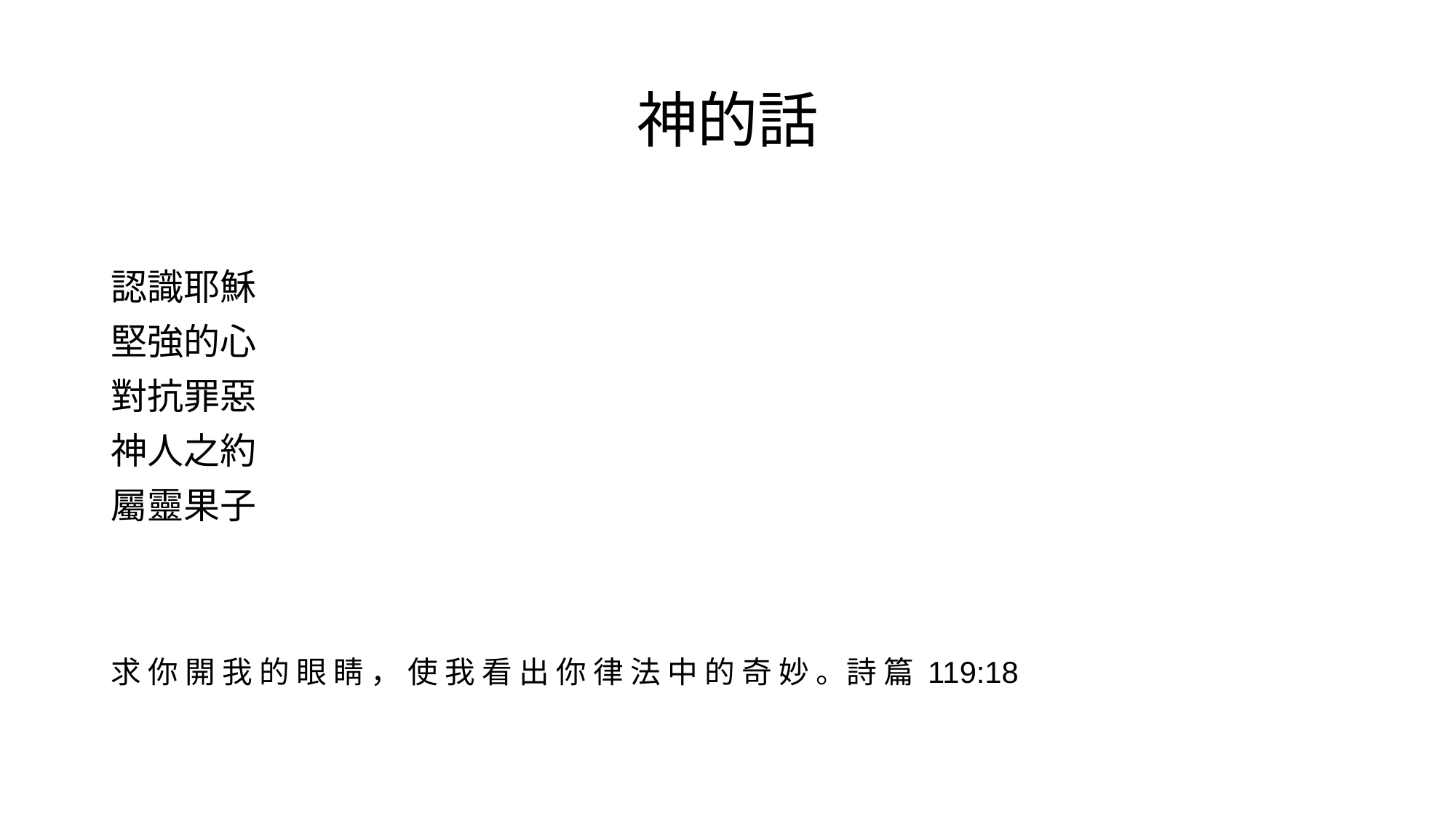

# 神的話

認識耶穌
堅強的心
對抗罪惡
神人之約
屬靈果子

求 你 開 我 的 眼 睛 ， 使 我 看 出 你 律 法 中 的 奇 妙 。詩 篇 119:18